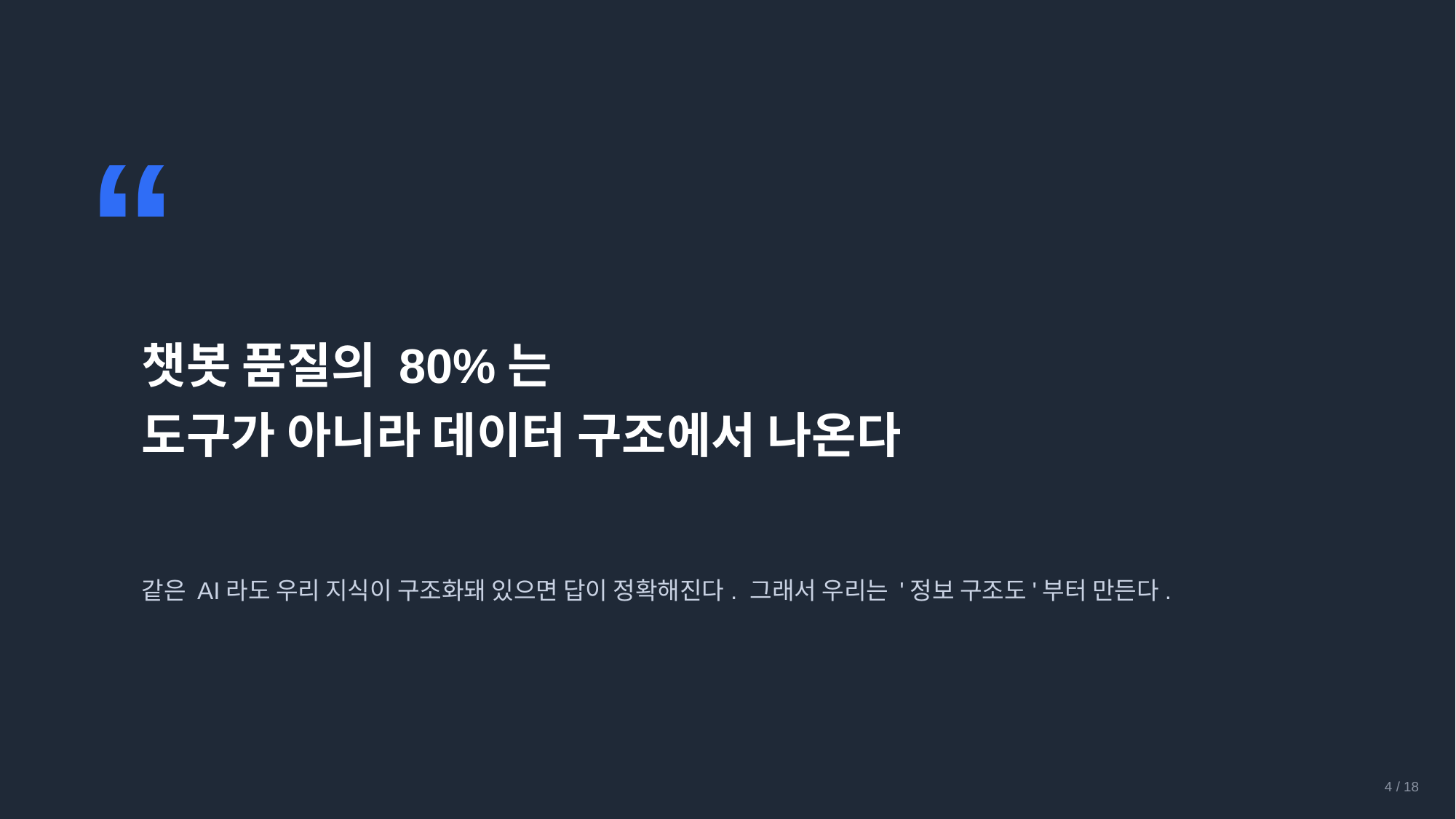

“
챗봇 품질의 80%는
도구가 아니라 데이터 구조에서 나온다
같은 AI라도 우리 지식이 구조화돼 있으면 답이 정확해진다. 그래서 우리는 '정보 구조도'부터 만든다.
4 / 18